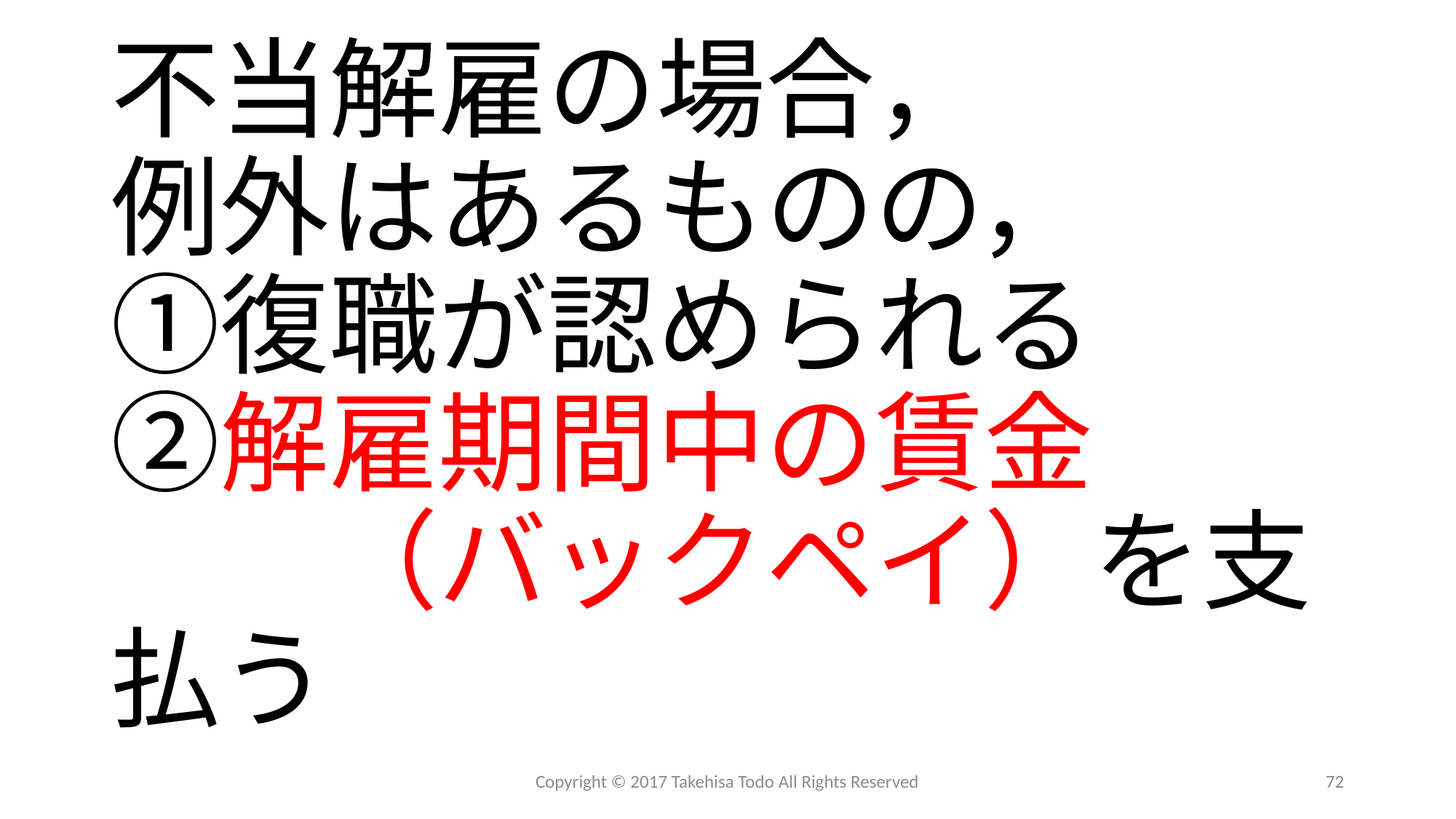

# 不当解雇の場合， 例外はあるものの， ①復職が認められる ②解雇期間中の賃金 　　（バックペイ）を支払う
Copyright © 2017 Takehisa Todo All Rights Reserved
72